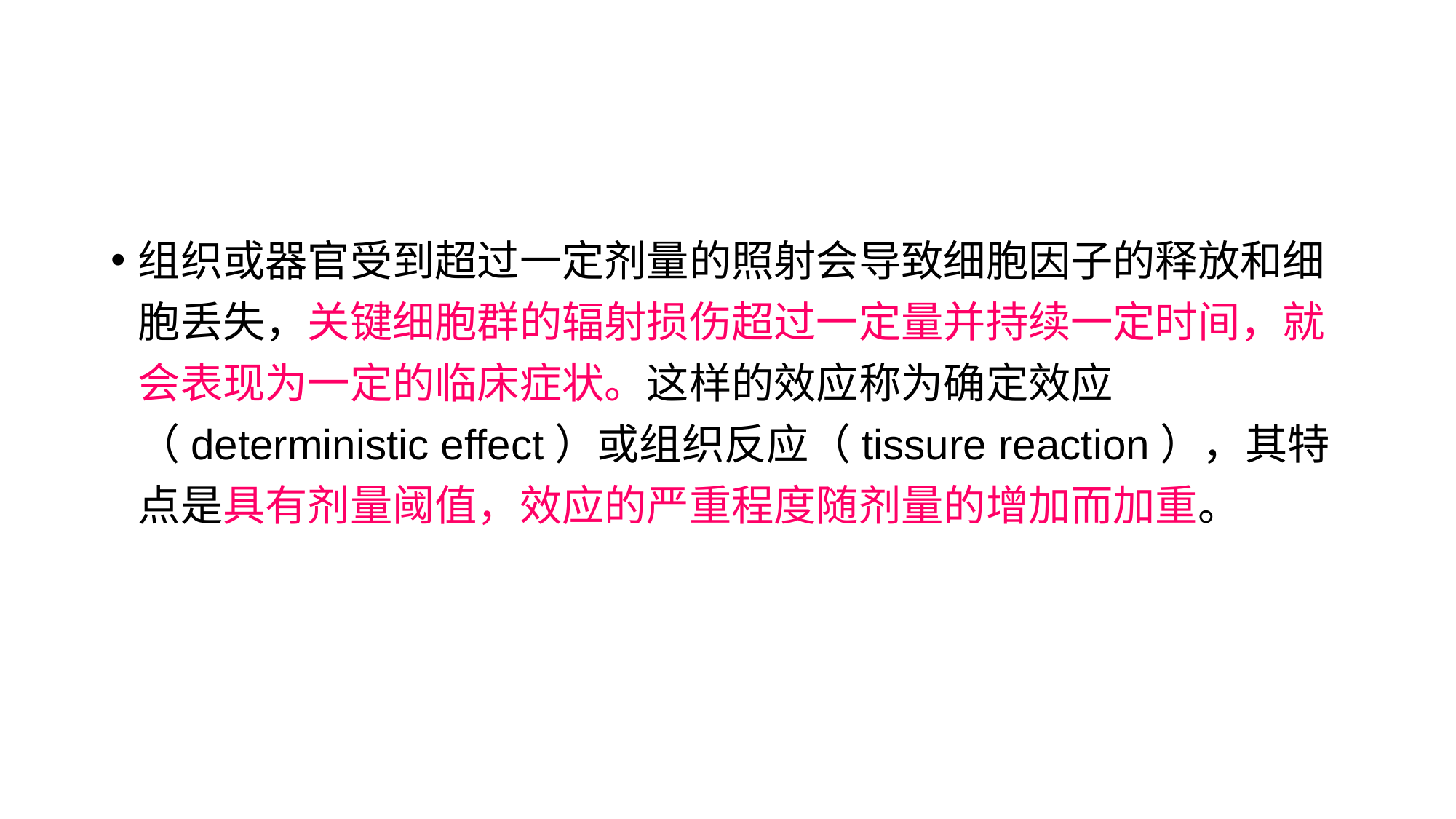

#
组织或器官受到超过一定剂量的照射会导致细胞因子的释放和细胞丢失，关键细胞群的辐射损伤超过一定量并持续一定时间，就会表现为一定的临床症状。这样的效应称为确定效应（deterministic effect）或组织反应（tissure reaction），其特点是具有剂量阈值，效应的严重程度随剂量的增加而加重。